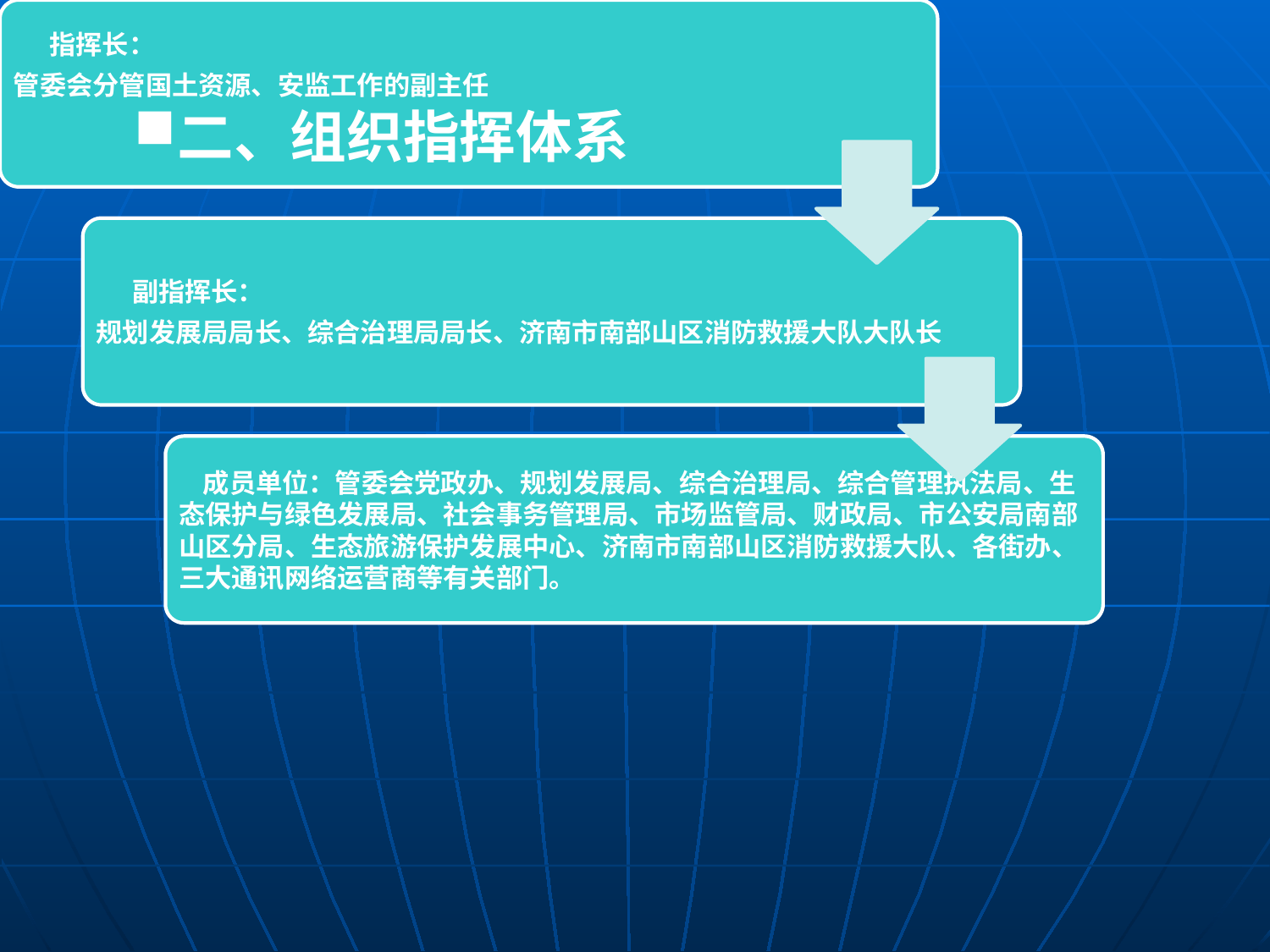

二、组织指挥体系

     指挥长：
管委会分管国土资源、安监工作的副主任

     副指挥长：
规划发展局局长、综合治理局局长、济南市南部山区消防救援大队大队长
   成员单位：管委会党政办、规划发展局、综合治理局、综合管理执法局、生态保护与绿色发展局、社会事务管理局、市场监管局、财政局、市公安局南部山区分局、生态旅游保护发展中心、济南市南部山区消防救援大队、各街办、三大通讯网络运营商等有关部门。